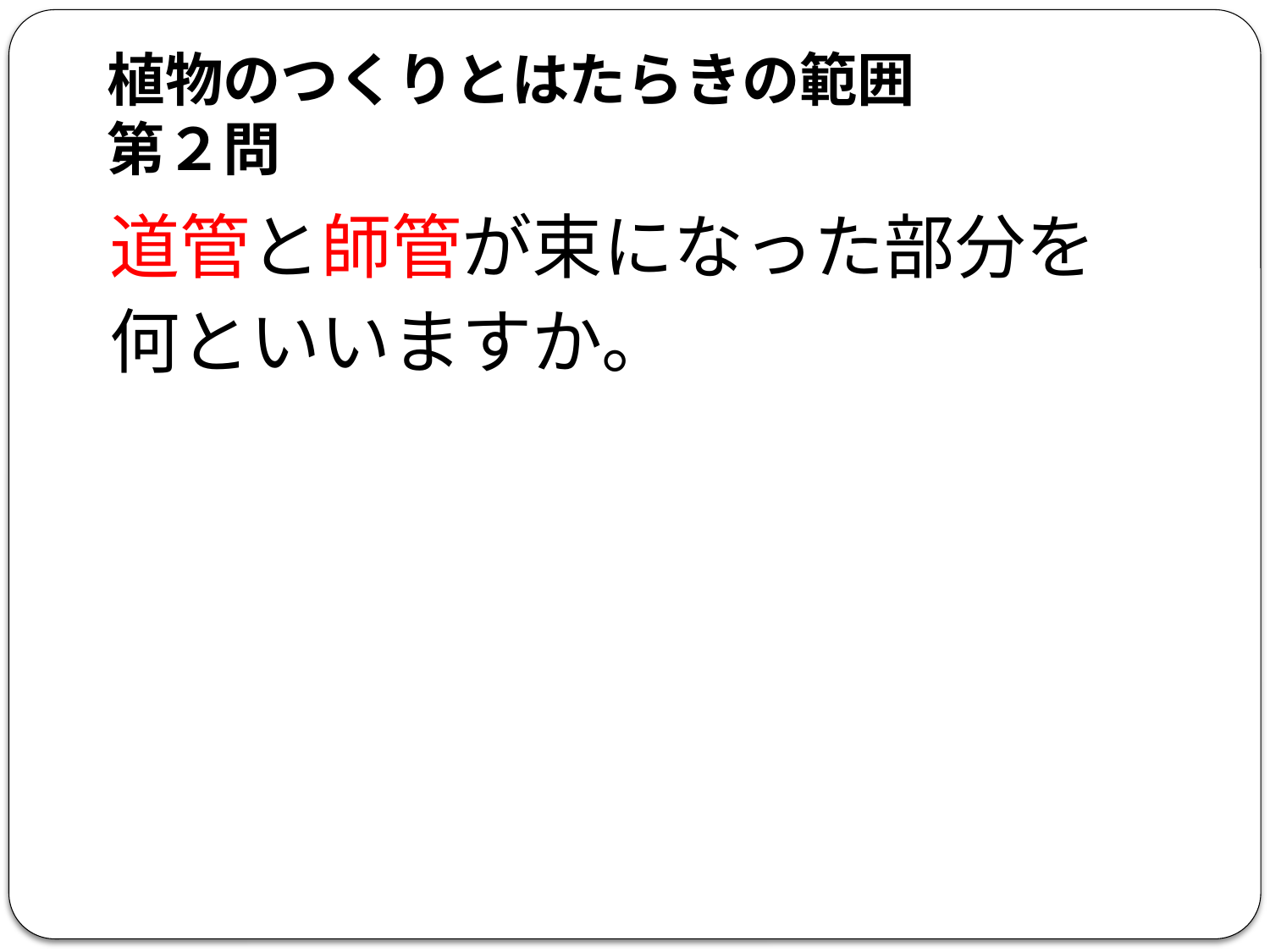

# 植物のつくりとはたらきの範囲 第２問
道管と師管が束になった部分を
何といいますか。